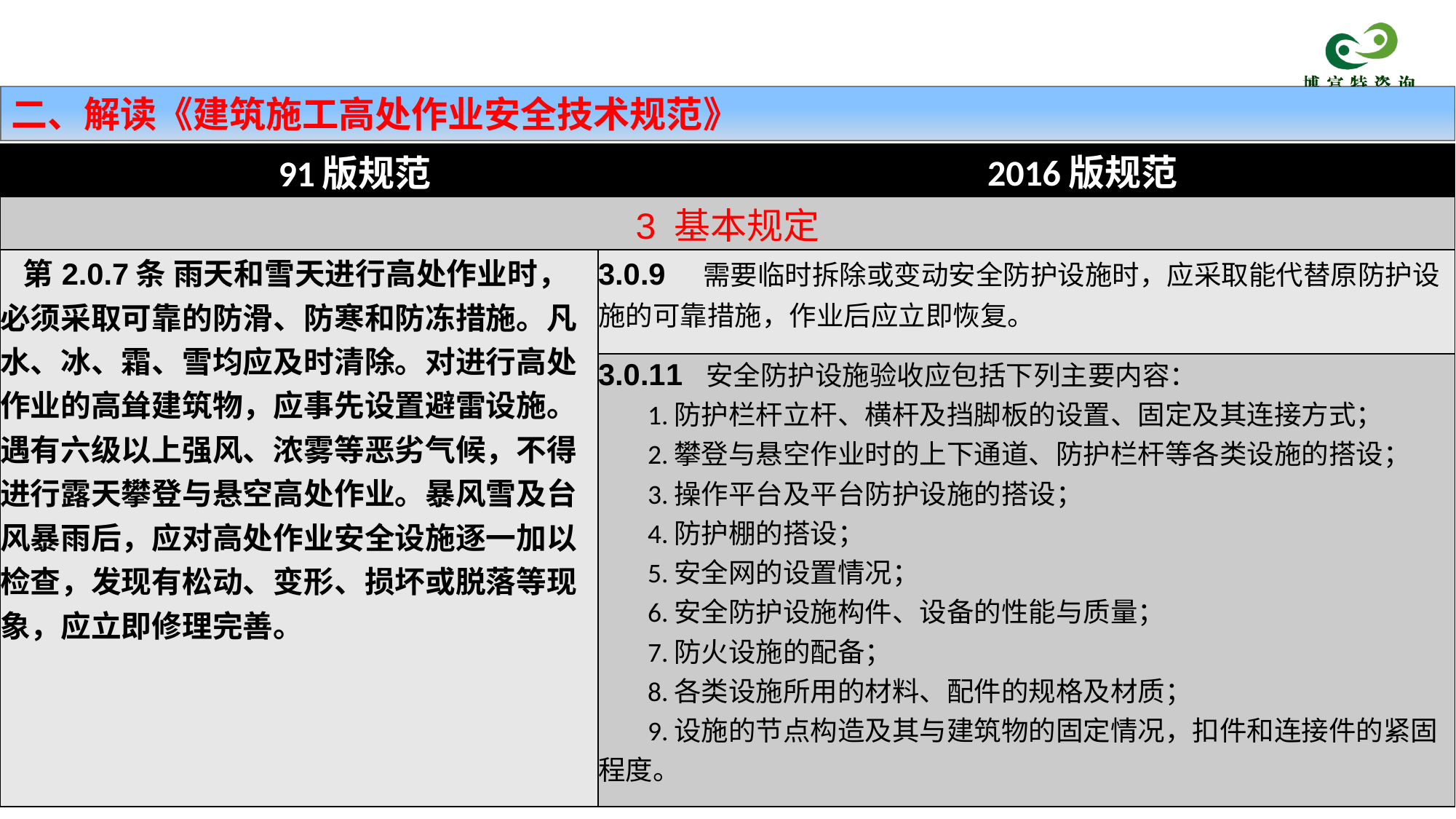

二、解读《建筑施工高处作业安全技术规范》
| 91版规范 |  | 2016版规范 |
| --- | --- | --- |
| 3 基本规定 |  |  |
| 第2.0.7条 雨天和雪天进行高处作业时，必须采取可靠的防滑、防寒和防冻措施。凡水、冰、霜、雪均应及时清除。对进行高处作业的高耸建筑物，应事先设置避雷设施。遇有六级以上强风、浓雾等恶劣气候，不得进行露天攀登与悬空高处作业。暴风雪及台风暴雨后，应对高处作业安全设施逐一加以检查，发现有松动、变形、损坏或脱落等现象，应立即修理完善。 | 3.0.9　需要临时拆除或变动安全防护设施时，应采取能代替原防护设施的可靠措施，作业后应立即恢复。 |  |
|  | 3.0.11 安全防护设施验收应包括下列主要内容： 1.防护栏杆立杆、横杆及挡脚板的设置、固定及其连接方式； 2.攀登与悬空作业时的上下通道、防护栏杆等各类设施的搭设； 3.操作平台及平台防护设施的搭设； 4.防护棚的搭设； 5.安全网的设置情况； 6.安全防护设施构件、设备的性能与质量； 7.防火设施的配备； 8.各类设施所用的材料、配件的规格及材质； 9.设施的节点构造及其与建筑物的固定情况，扣件和连接件的紧固程度。 |  |